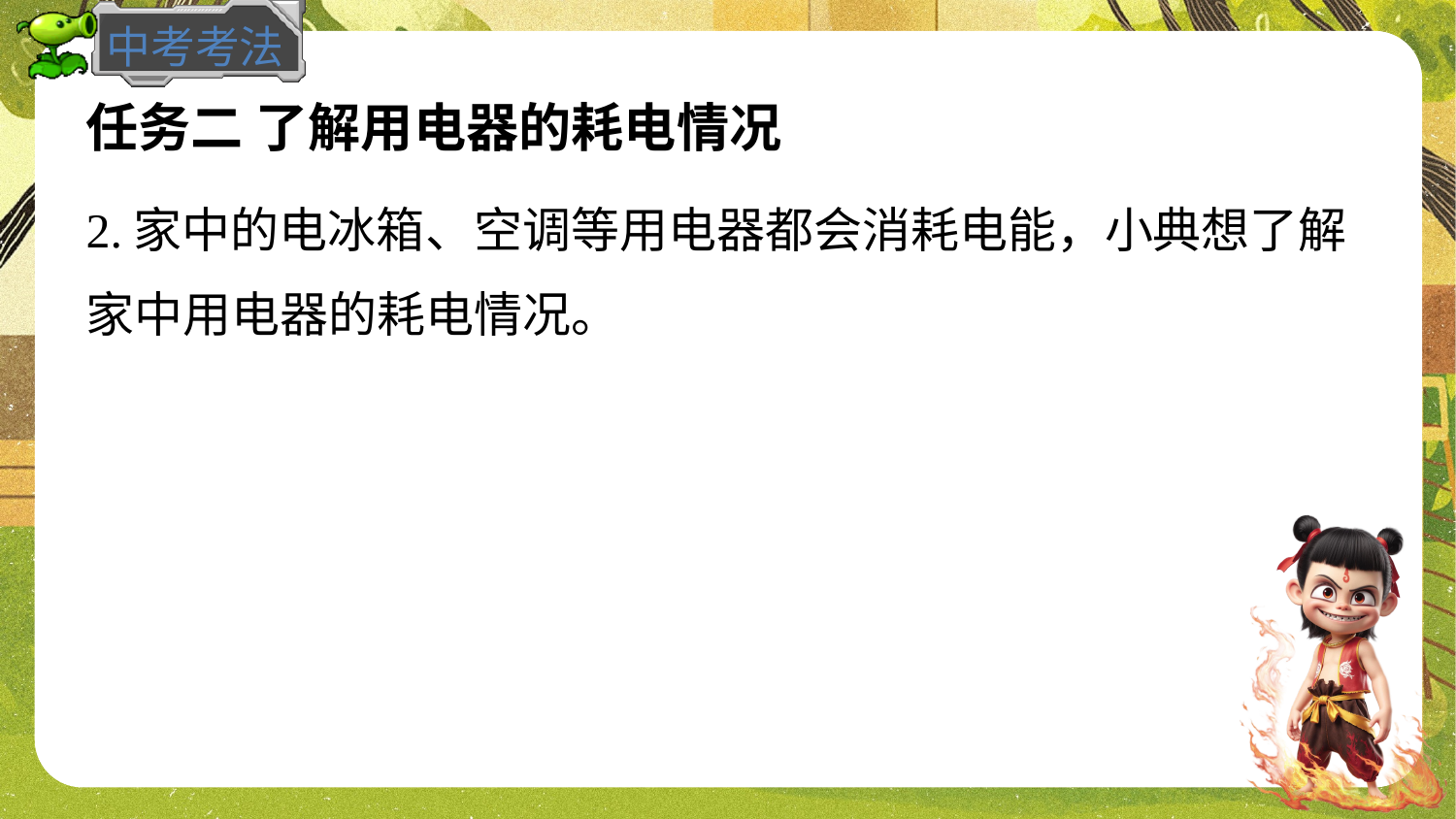

任务二 了解用电器的耗电情况
2.家中的电冰箱、空调等用电器都会消耗电能，小典想了解
家中用电器的耗电情况。